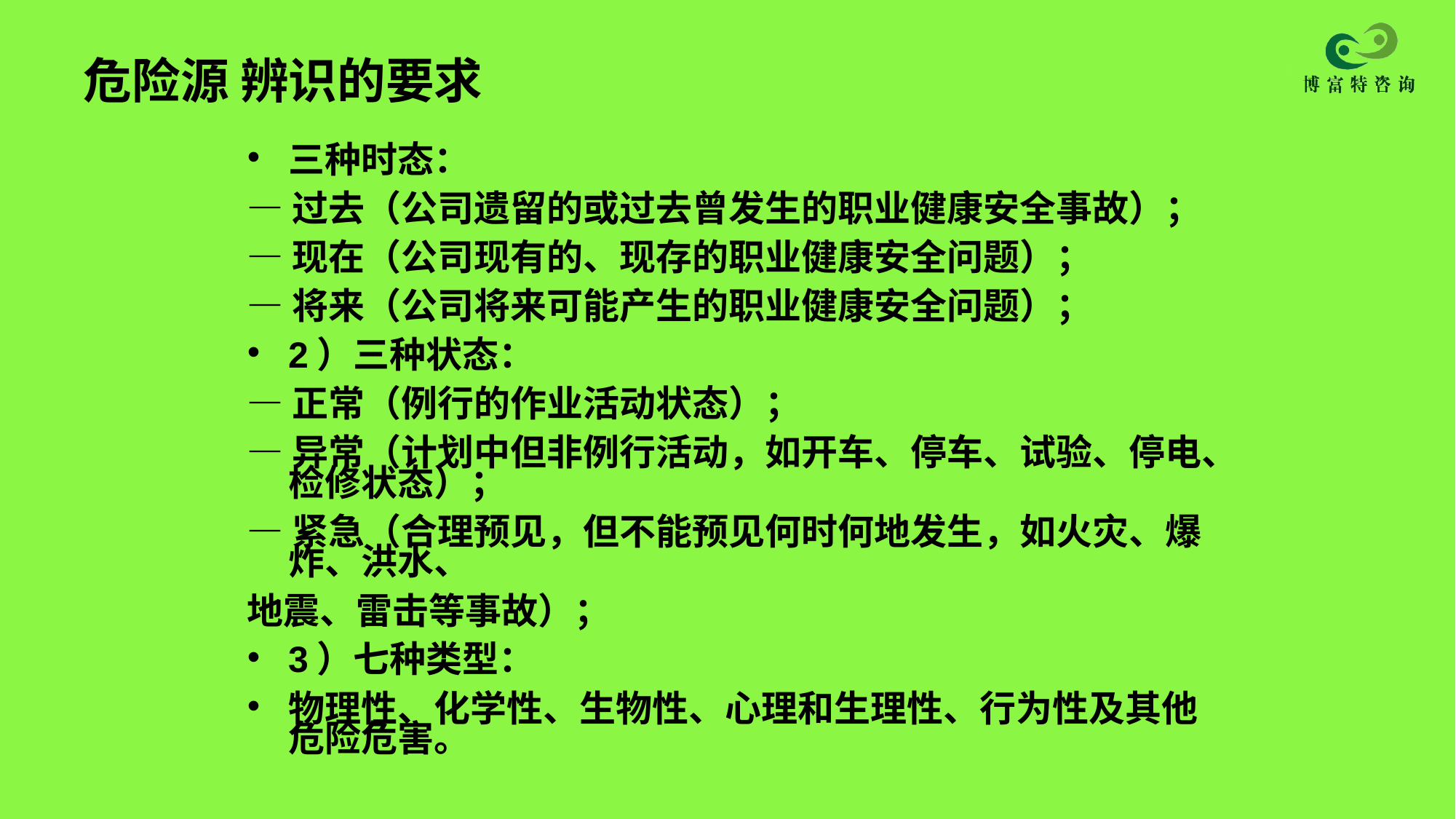

# 危险源 辨识的要求
三种时态：
—过去（公司遗留的或过去曾发生的职业健康安全事故）；
—现在（公司现有的、现存的职业健康安全问题）；
—将来（公司将来可能产生的职业健康安全问题）；
2）三种状态：
—正常（例行的作业活动状态）；
—异常（计划中但非例行活动，如开车、停车、试验、停电、检修状态）；
—紧急（合理预见，但不能预见何时何地发生，如火灾、爆炸、洪水、
地震、雷击等事故）；
3）七种类型：
物理性、化学性、生物性、心理和生理性、行为性及其他危险危害。